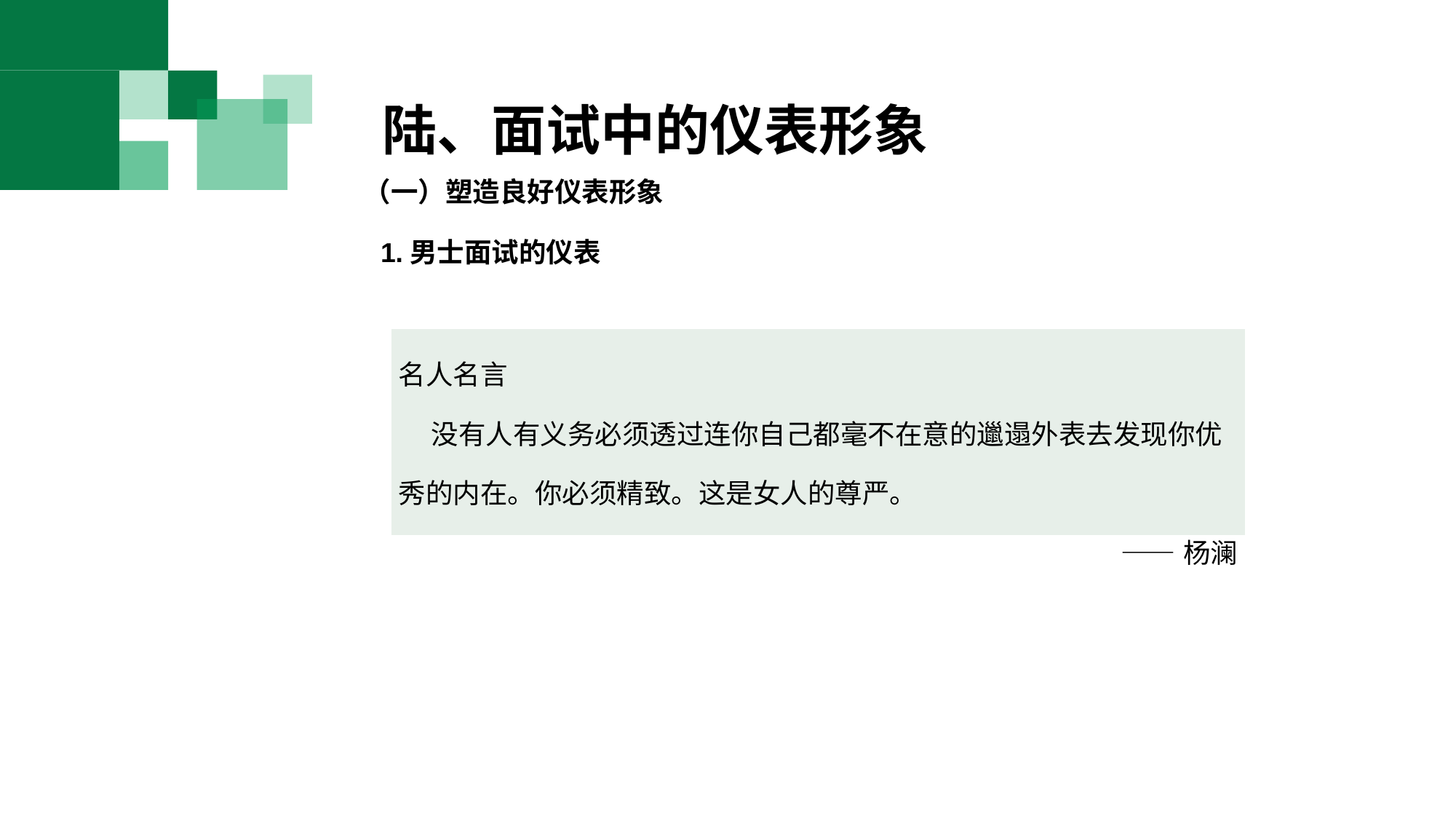

、面试中的仪表形象
 （一）塑造良好仪表形象
1.男士面试的仪表
| 名人名言 没有人有义务必须透过连你自己都毫不在意的邋遢外表去发现你优秀的内在。你必须精致。这是女人的尊严。 ——杨澜 |
| --- |